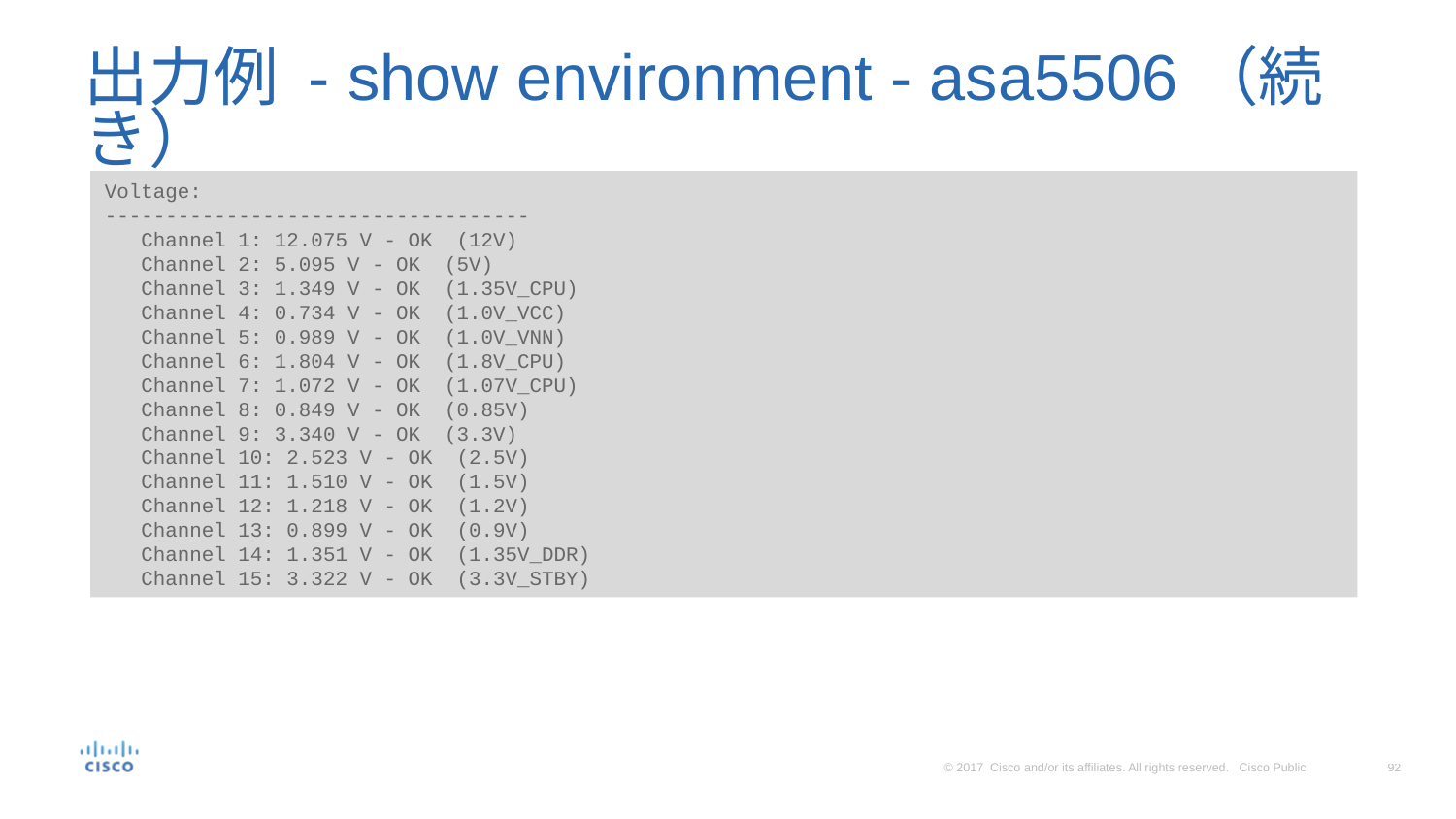

# 出力例 - show environment - asa5506（続き）
Voltage:
-----------------------------------
   Channel 1: 12.075 V - OK  (12V)
   Channel 2: 5.095 V - OK  (5V)
   Channel 3: 1.349 V - OK  (1.35V_CPU)
   Channel 4: 0.734 V - OK  (1.0V_VCC)
   Channel 5: 0.989 V - OK  (1.0V_VNN)
   Channel 6: 1.804 V - OK  (1.8V_CPU)
   Channel 7: 1.072 V - OK  (1.07V_CPU)
   Channel 8: 0.849 V - OK  (0.85V)
   Channel 9: 3.340 V - OK  (3.3V)
   Channel 10: 2.523 V - OK  (2.5V)
   Channel 11: 1.510 V - OK  (1.5V)
   Channel 12: 1.218 V - OK  (1.2V)
   Channel 13: 0.899 V - OK  (0.9V)
   Channel 14: 1.351 V - OK  (1.35V_DDR)
   Channel 15: 3.322 V - OK  (3.3V_STBY)